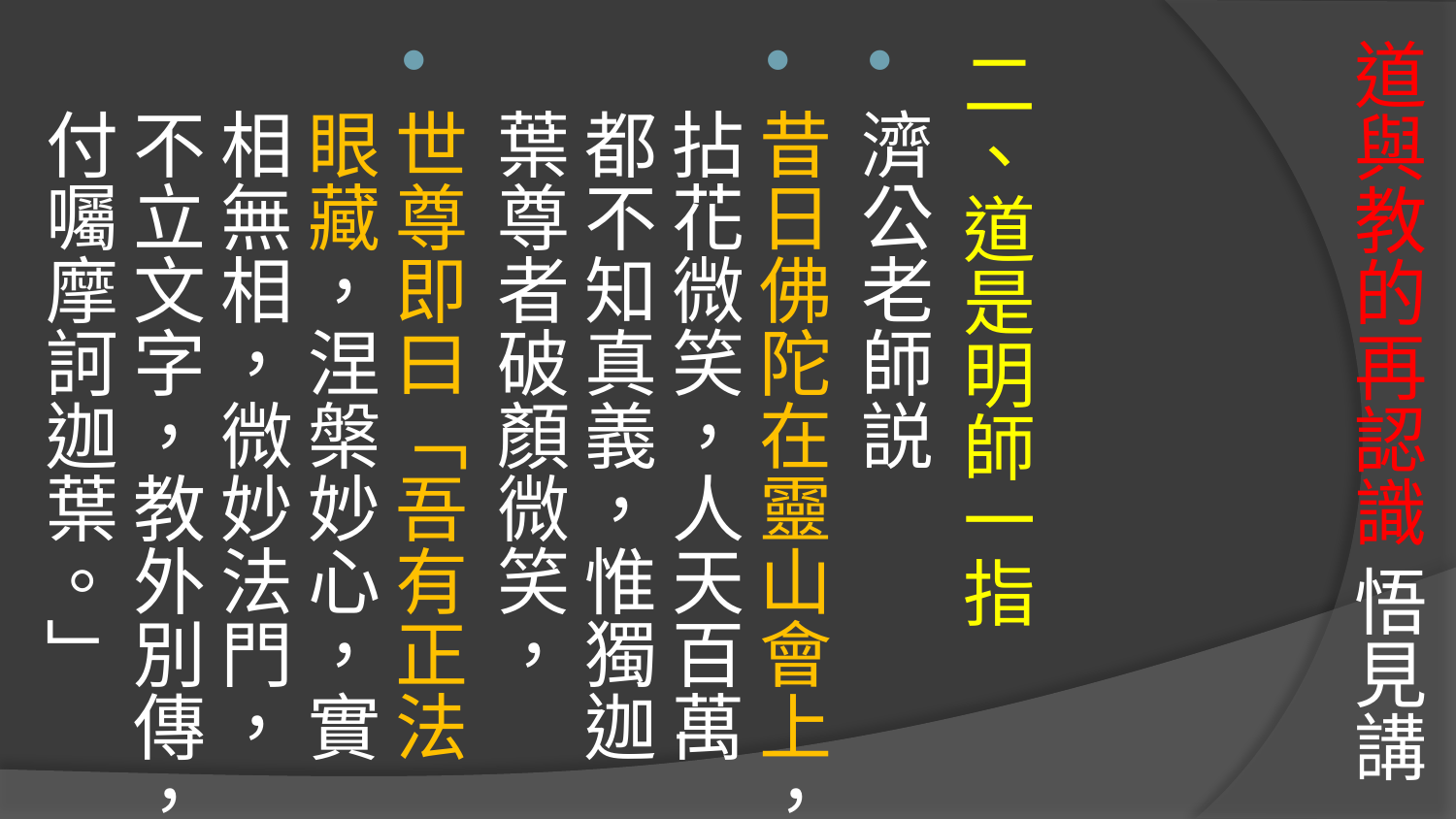

二、道是明師一指
濟公老師説
昔日佛陀在靈山會上，拈花微笑，人天百萬都不知真義，惟獨迦葉尊者破顏微笑，
世尊即曰「吾有正法眼藏，涅槃妙心，實相無相，微妙法門，不立文字，教外別傳，付囑摩訶迦葉。」
# 道與教的再認識 悟見講